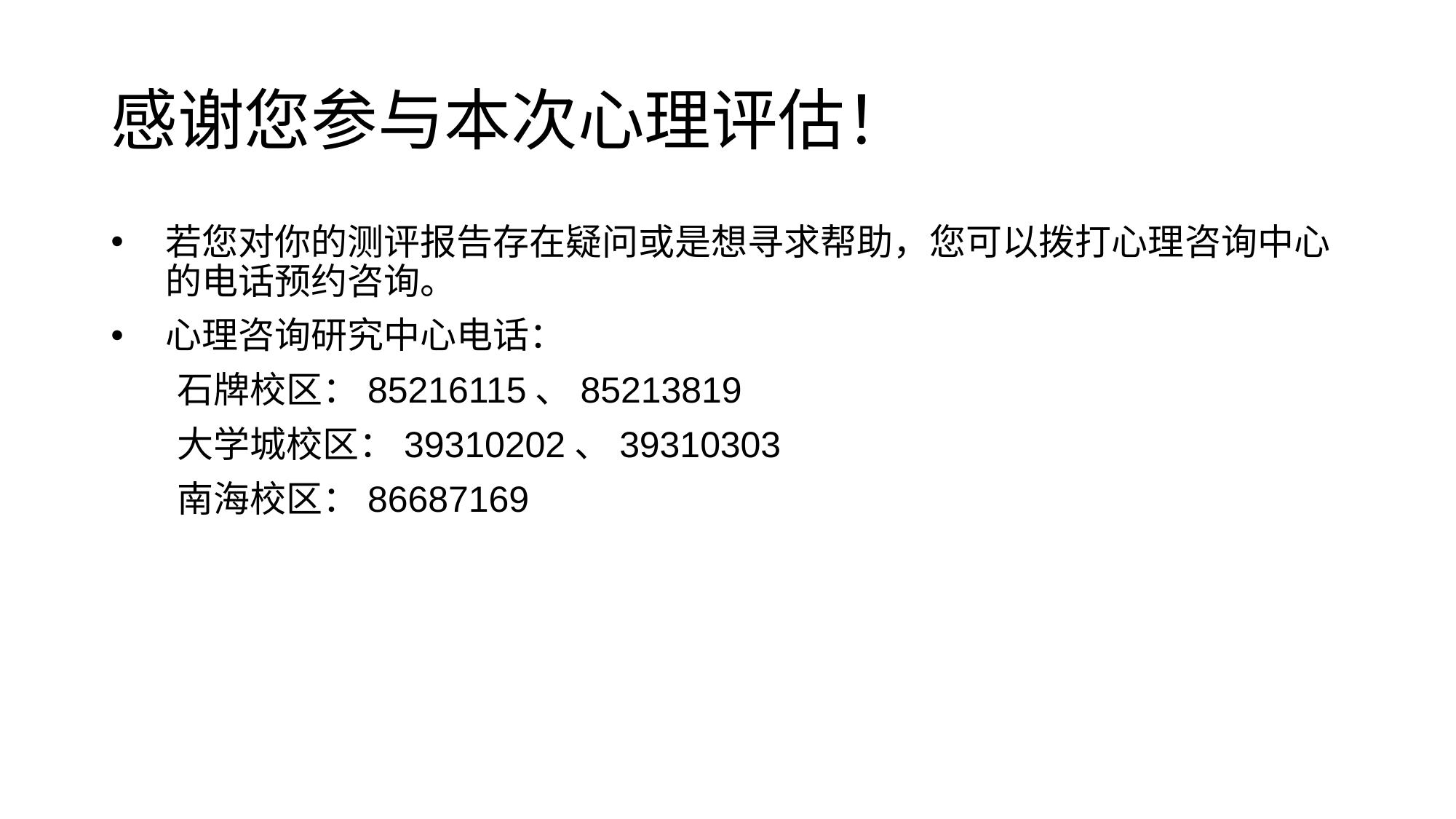

# 感谢您参与本次心理评估！
若您对你的测评报告存在疑问或是想寻求帮助，您可以拨打心理咨询中心的电话预约咨询。
心理咨询研究中心电话：
       石牌校区：85216115、85213819
       大学城校区：39310202、39310303
       南海校区：86687169